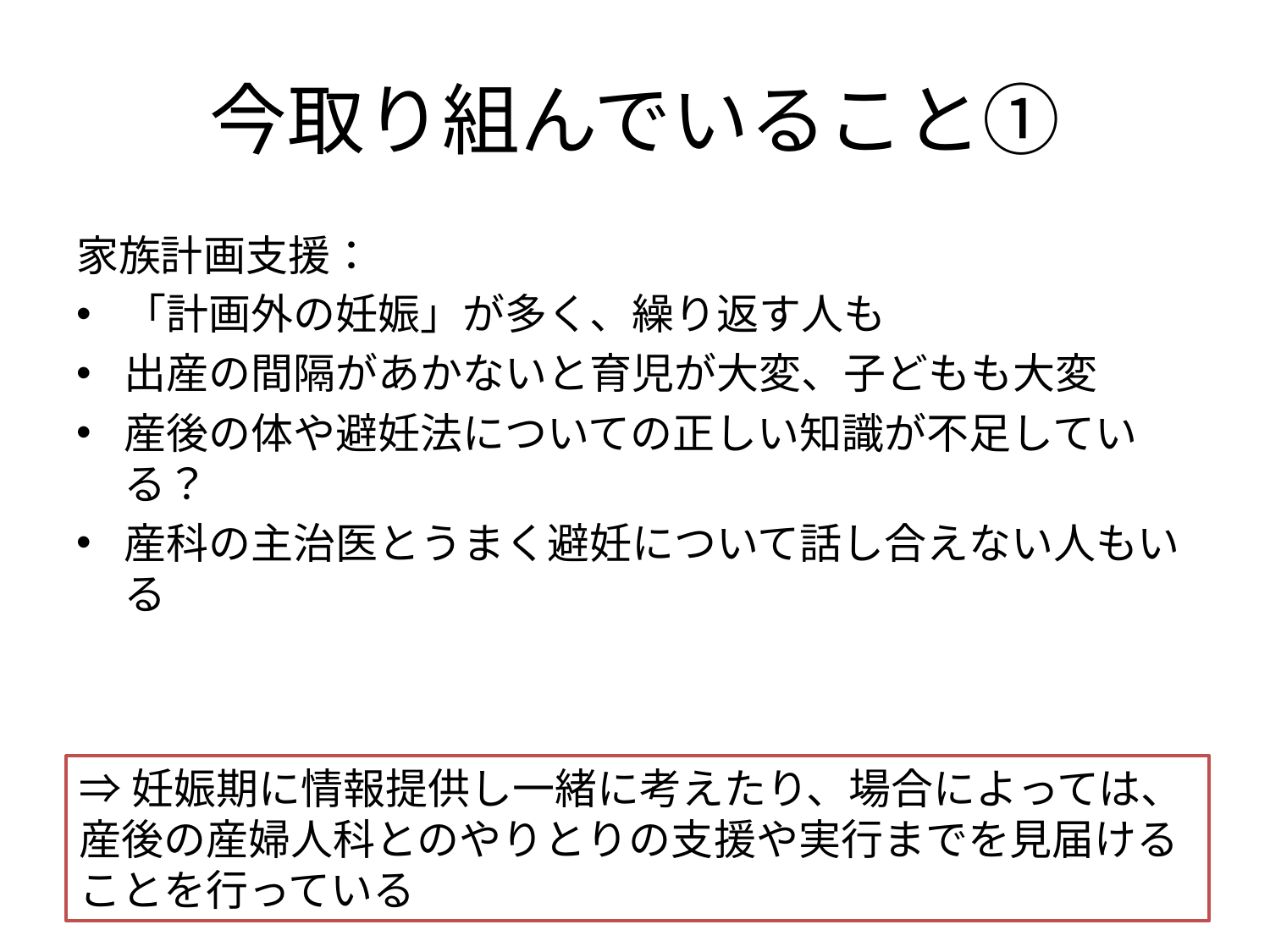

# 今取り組んでいること①
家族計画支援：
「計画外の妊娠」が多く、繰り返す人も
出産の間隔があかないと育児が大変、子どもも大変
産後の体や避妊法についての正しい知識が不足している？
産科の主治医とうまく避妊について話し合えない人もいる
⇒妊娠期に情報提供し一緒に考えたり、場合によっては、産後の産婦人科とのやりとりの支援や実行までを見届けることを行っている